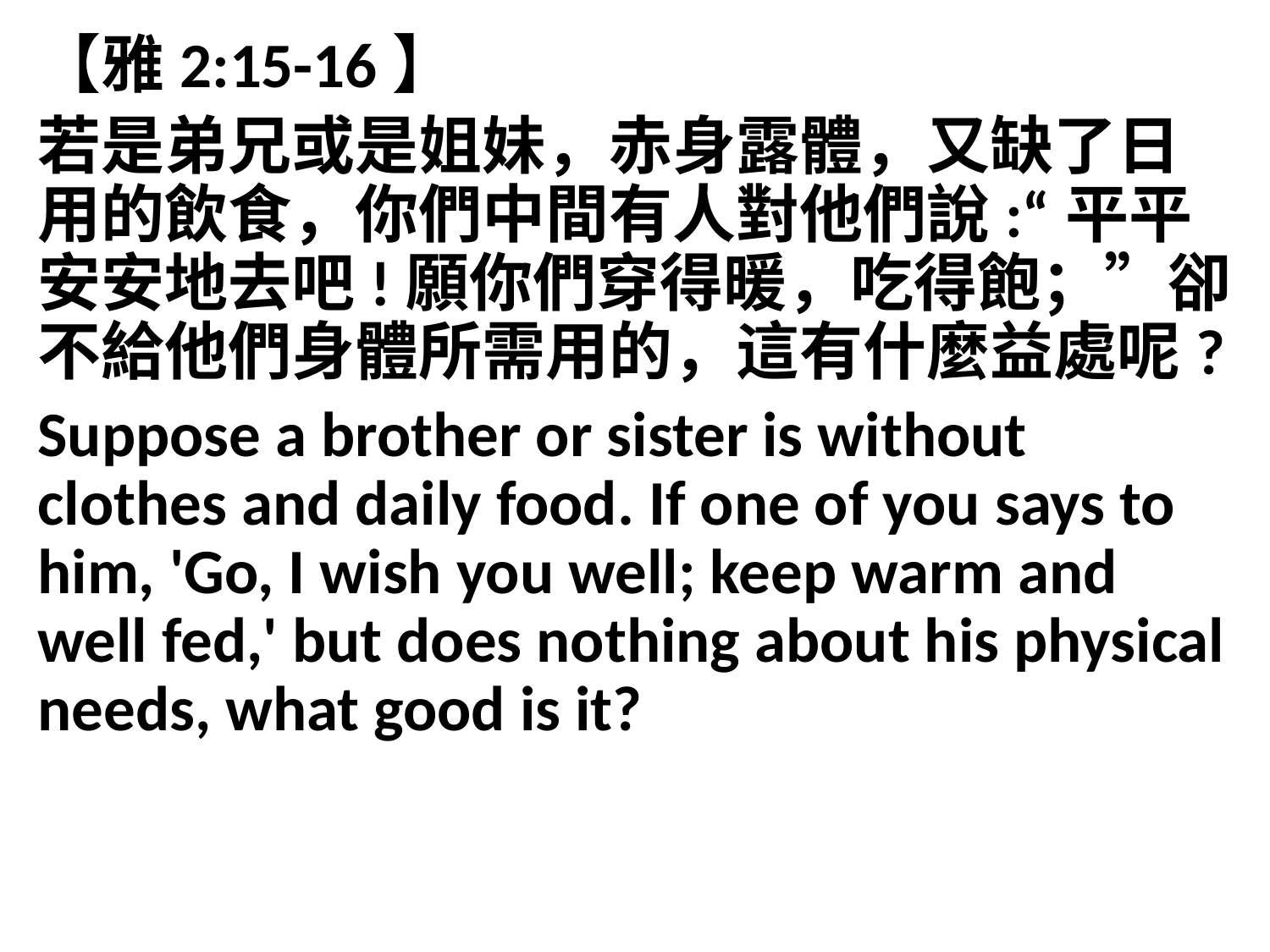

【雅2:15-16】
若是弟兄或是姐妹，赤身露體，又缺了日用的飲食，你們中間有人對他們說:“平平安安地去吧!願你們穿得暖，吃得飽；”卻不給他們身體所需用的，這有什麼益處呢?
Suppose a brother or sister is without clothes and daily food. If one of you says to him, 'Go, I wish you well; keep warm and well fed,' but does nothing about his physical needs, what good is it?